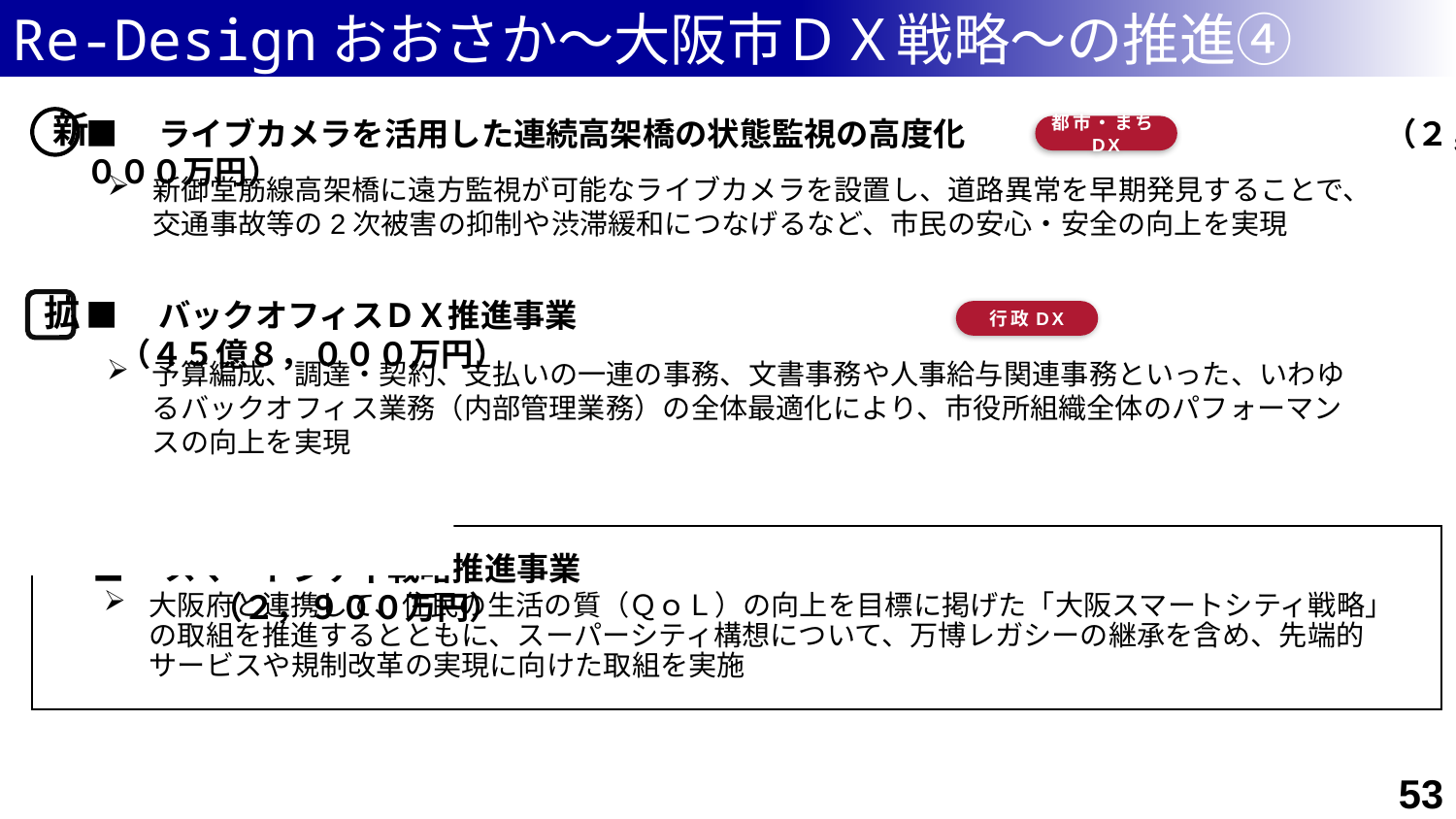

Re-Designおおさか～大阪市ＤＸ戦略～の推進④
■　ライブカメラを活用した連続高架橋の状態監視の高度化　　　　　　　　　　　　　（２，０００万円）
新
都市・まちDX
新御堂筋線高架橋に遠方監視が可能なライブカメラを設置し、道路異常を早期発見することで、交通事故等の2次被害の抑制や渋滞緩和につなげるなど、市民の安心・安全の向上を実現
■　バックオフィスＤＸ推進事業　　　　　　　　　　　　　　　　　　　　　　　  　　　　（４５億８，０００万円）
拡
行政DX
予算編成、調達・契約、支払いの一連の事務、文書事務や人事給与関連事務といった、いわゆるバックオフィス業務（内部管理業務）の全体最適化により、市役所組織全体のパフォーマンスの向上を実現
スマートシティ戦略の推進

■　スマートシティ戦略推進事業　　　　　　　　　　　　 　　　　　　　　　　　　 　　　　   （２，９００万円）
大阪府と連携して、住民の生活の質（ＱｏＬ）の向上を目標に掲げた「大阪スマートシティ戦略」の取組を推進するとともに、スーパーシティ構想について、万博レガシーの継承を含め、先端的サービスや規制改革の実現に向けた取組を実施
53